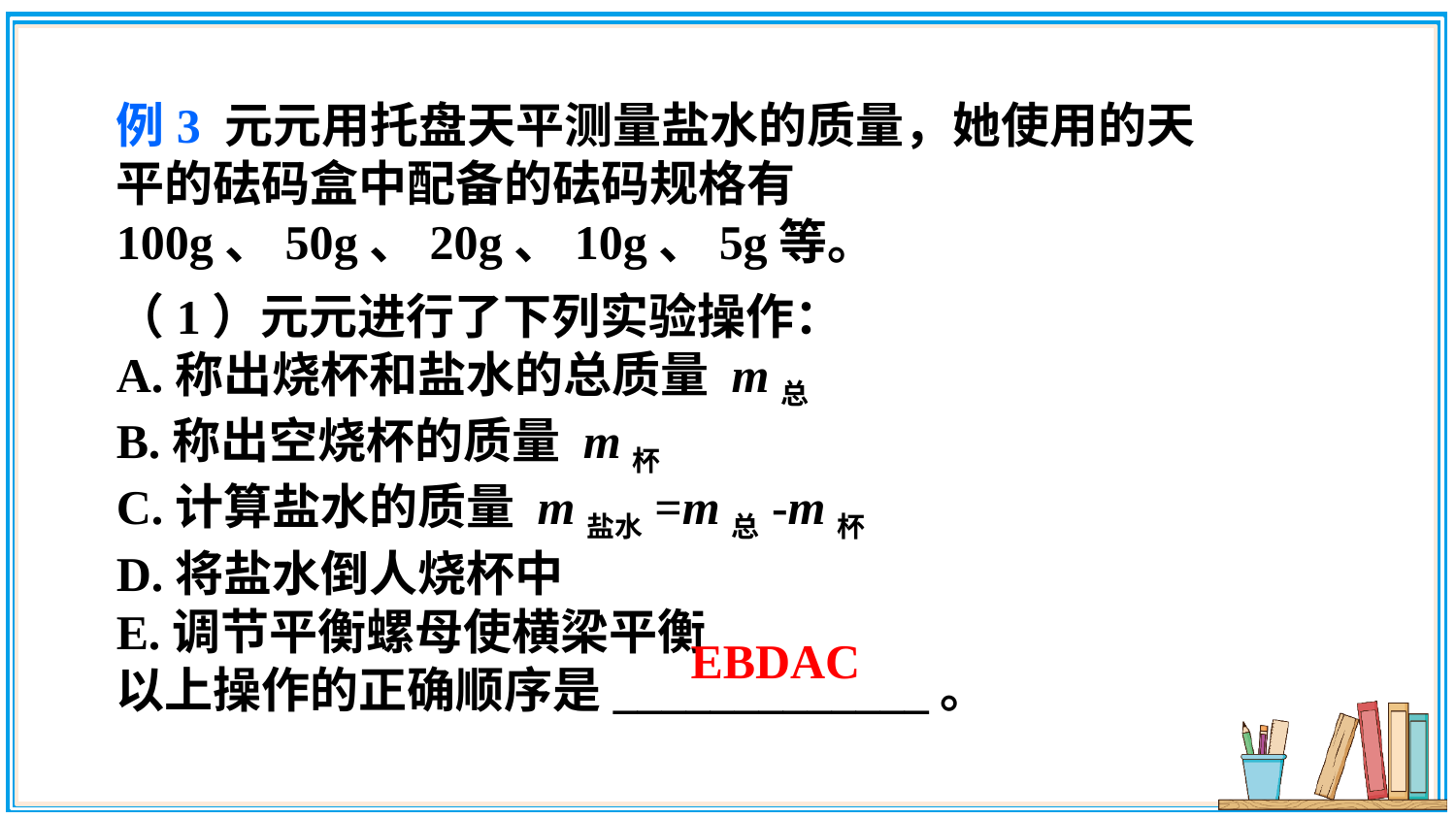

例3 元元用托盘天平测量盐水的质量，她使用的天平的砝码盒中配备的砝码规格有 100g、50g、20g、10g、5g等。
（1）元元进行了下列实验操作：
A.称出烧杯和盐水的总质量 m总
B.称出空烧杯的质量 m杯
C.计算盐水的质量 m盐水=m总-m杯
D.将盐水倒人烧杯中
E.调节平衡螺母使横梁平衡
以上操作的正确顺序是_____________。
EBDAC